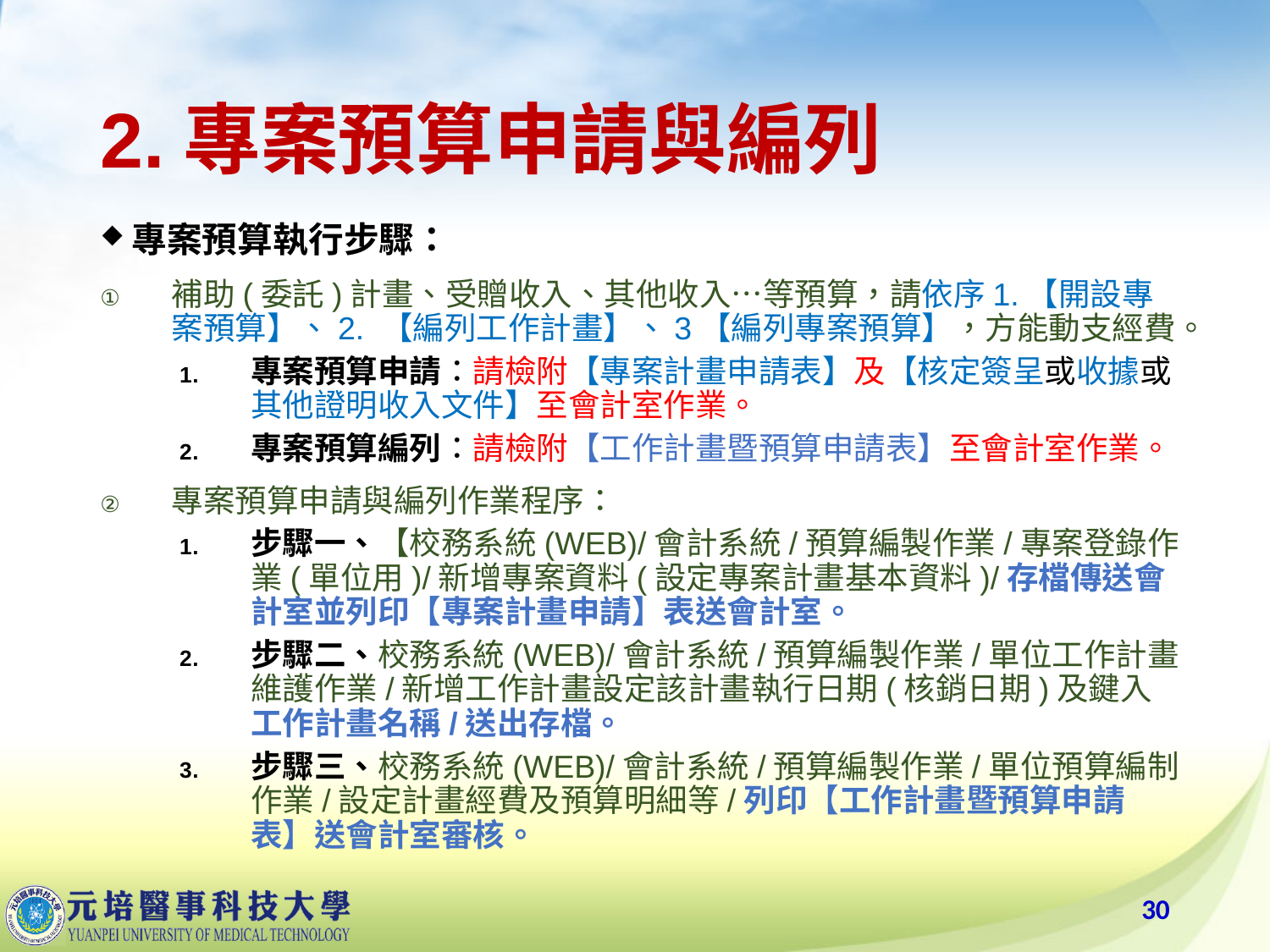

# 2.專案預算申請與編列
專案預算執行步驟：
補助(委託)計畫、受贈收入、其他收入…等預算，請依序1.【開設專案預算】、2. 【編列工作計畫】、3【編列專案預算】，方能動支經費。
專案預算申請：請檢附【專案計畫申請表】及【核定簽呈或收據或其他證明收入文件】至會計室作業。
專案預算編列：請檢附【工作計畫暨預算申請表】至會計室作業。
專案預算申請與編列作業程序：
步驟一、【校務系統(WEB)/會計系統/預算編製作業/專案登錄作業(單位用)/新增專案資料(設定專案計畫基本資料)/存檔傳送會計室並列印【專案計畫申請】表送會計室。
步驟二、校務系統(WEB)/會計系統/預算編製作業/單位工作計畫維護作業/新增工作計畫設定該計畫執行日期(核銷日期)及鍵入工作計畫名稱/送出存檔。
步驟三、校務系統(WEB)/會計系統/預算編製作業/單位預算編制作業/設定計畫經費及預算明細等/列印【工作計畫暨預算申請表】送會計室審核。

30